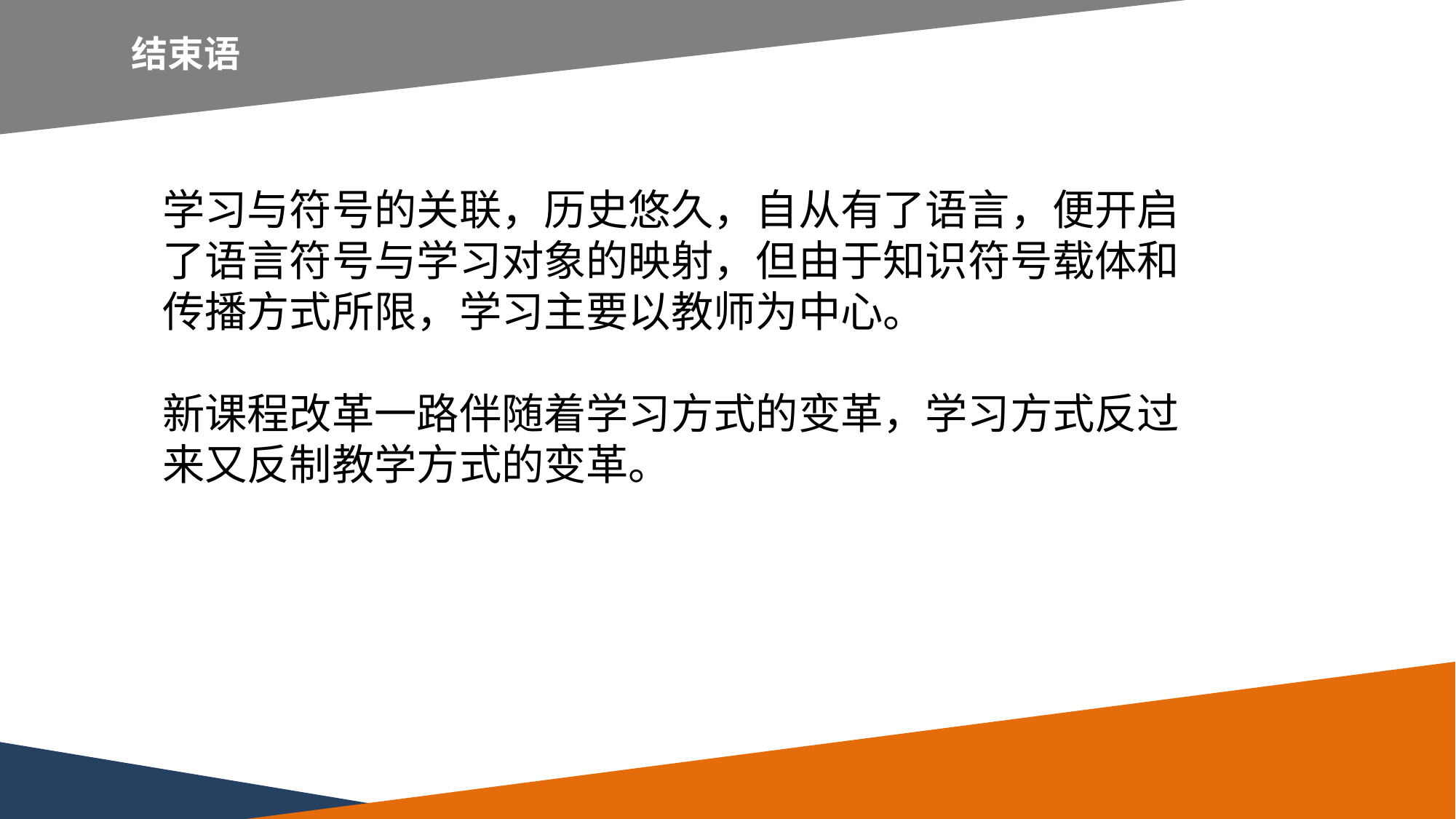

结束语
学习与符号的关联，历史悠久，自从有了语言，便开启了语言符号与学习对象的映射，但由于知识符号载体和传播方式所限，学习主要以教师为中心。

新课程改革一路伴随着学习方式的变革，学习方式反过来又反制教学方式的变革。
习符号学部分思想